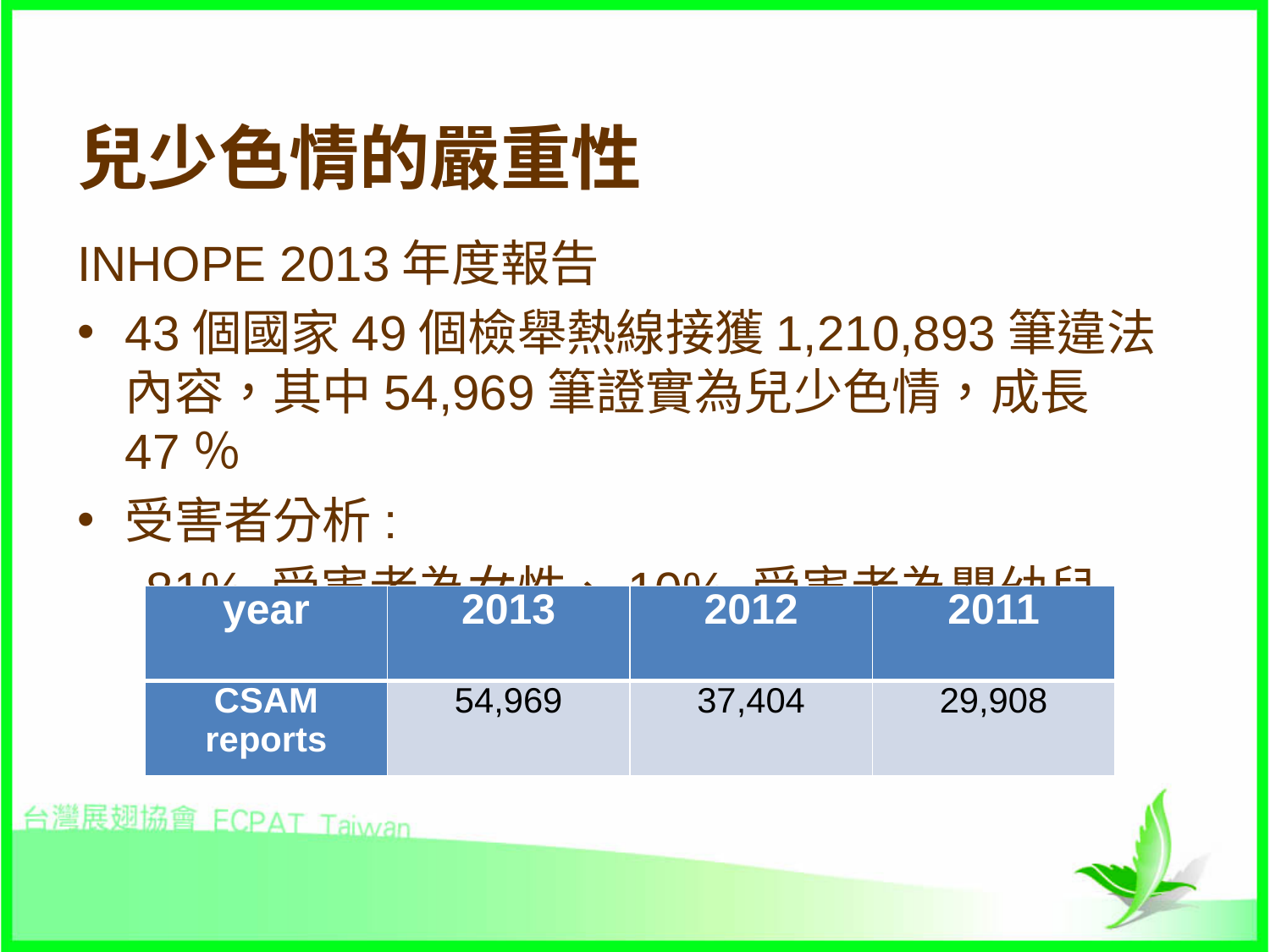

# 兒少色情的嚴重性
INHOPE 2013年度報告
43個國家49個檢舉熱線接獲1,210,893筆違法內容，其中54,969筆證實為兒少色情，成長47％
受害者分析:
     81% 受害者為女性、10% 受害者為嬰幼兒

| year | 2013 | 2012 | 2011 |
| --- | --- | --- | --- |
| CSAM reports | 54,969 | 37,404 | 29,908 |